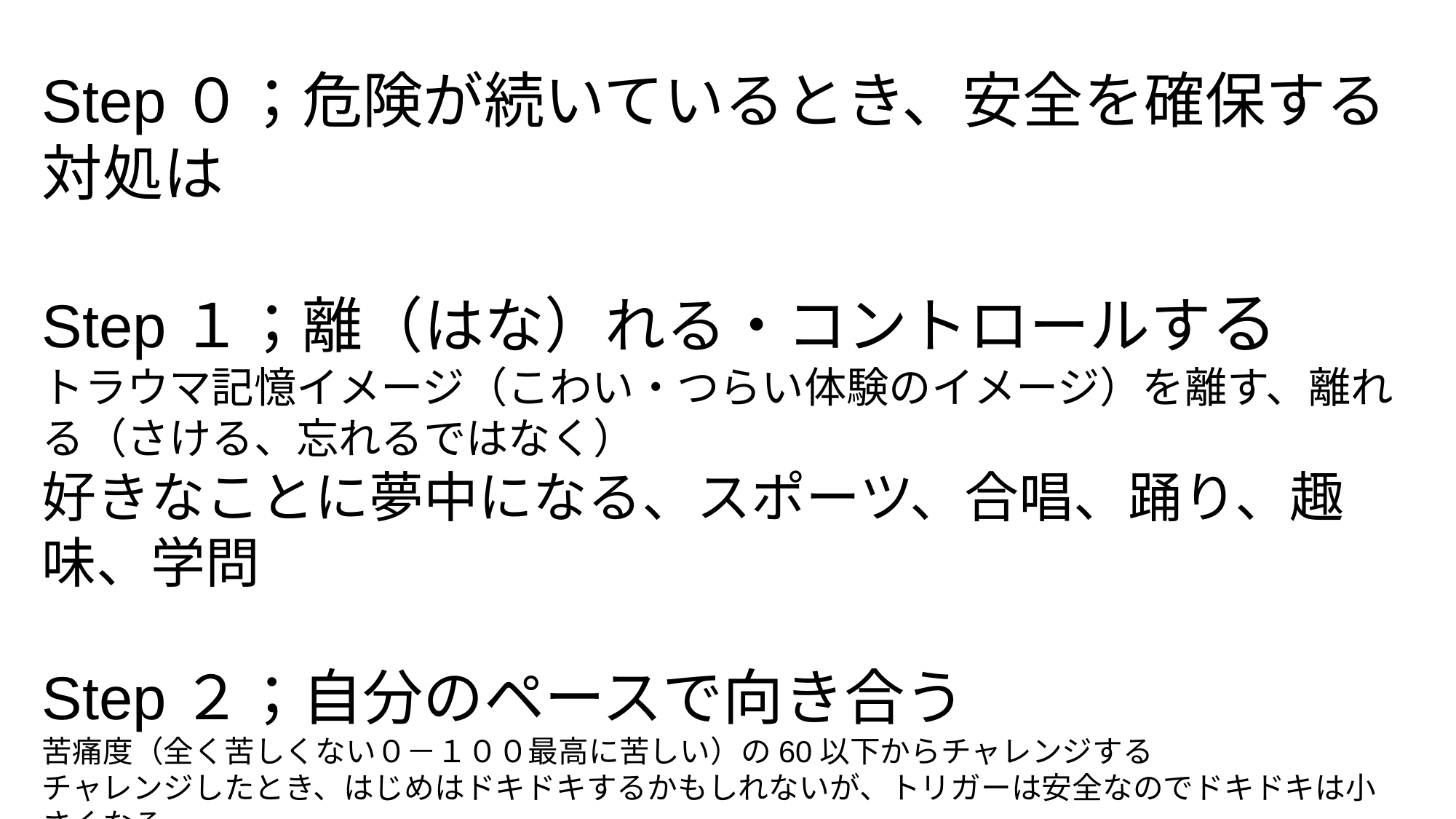

Step０；危険が続いているとき、安全を確保する対処は

Step１；離（はな）れる・コントロールする
トラウマ記憶イメージ（こわい・つらい体験のイメージ）を離す、離れる（さける、忘れるではなく）
好きなことに夢中になる、スポーツ、合唱、踊り、趣味、学問

Step２；自分のペースで向き合う
苦痛度（全く苦しくない０－１００最高に苦しい）の60以下からチャレンジする
チャレンジしたとき、はじめはドキドキするかもしれないが、トリガーは安全なのでドキドキは小さくなる
トリガー(リマインダー）にふれる、トラウマ体験を語る・書く、分かち合う➨語り継ぐ防災につながる